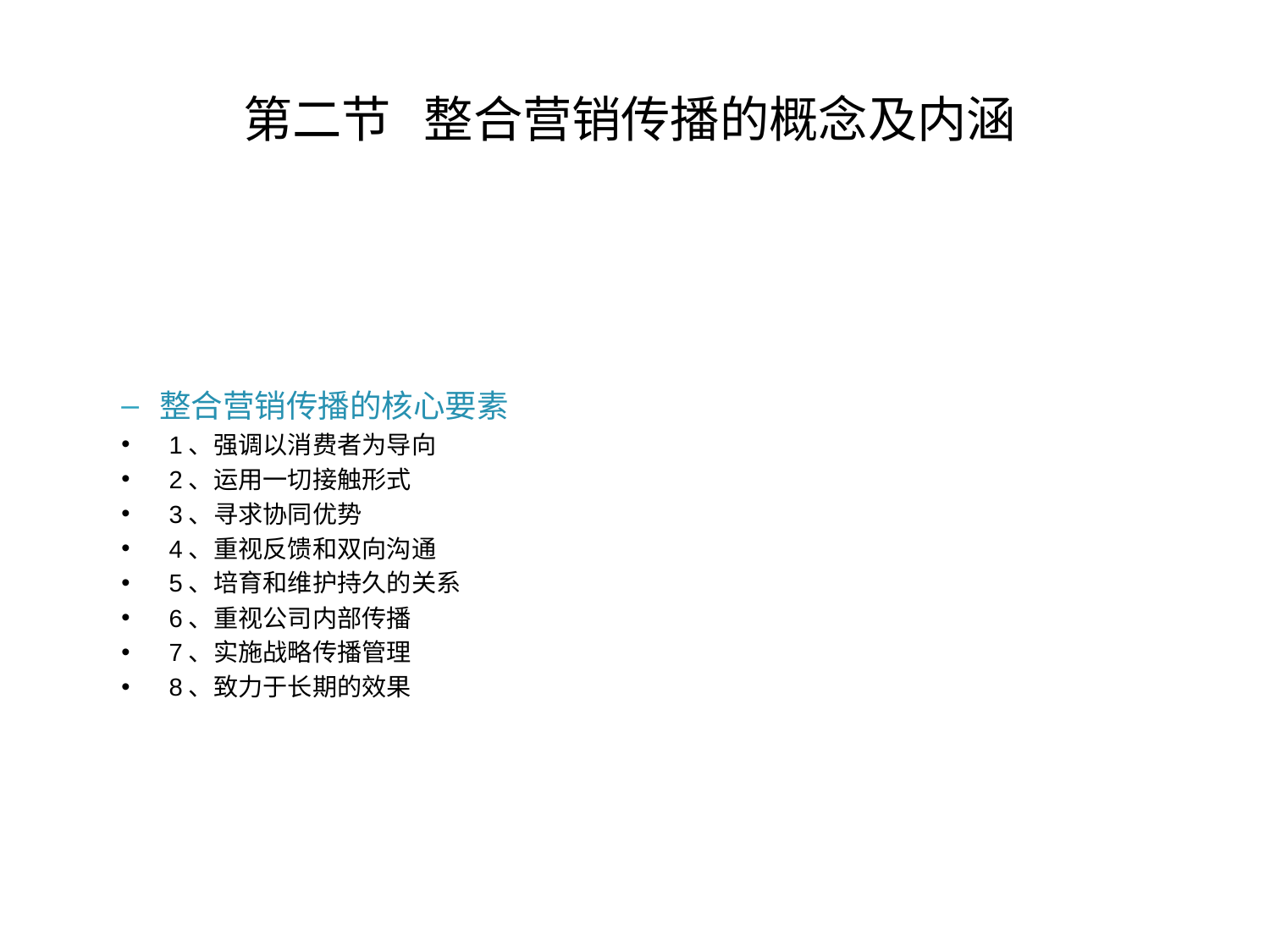

# 第二节   整合营销传播的概念及内涵
整合营销传播的核心要素
1、强调以消费者为导向
2、运用一切接触形式
3、寻求协同优势
4、重视反馈和双向沟通
5、培育和维护持久的关系
6、重视公司内部传播
7、实施战略传播管理
8、致力于长期的效果